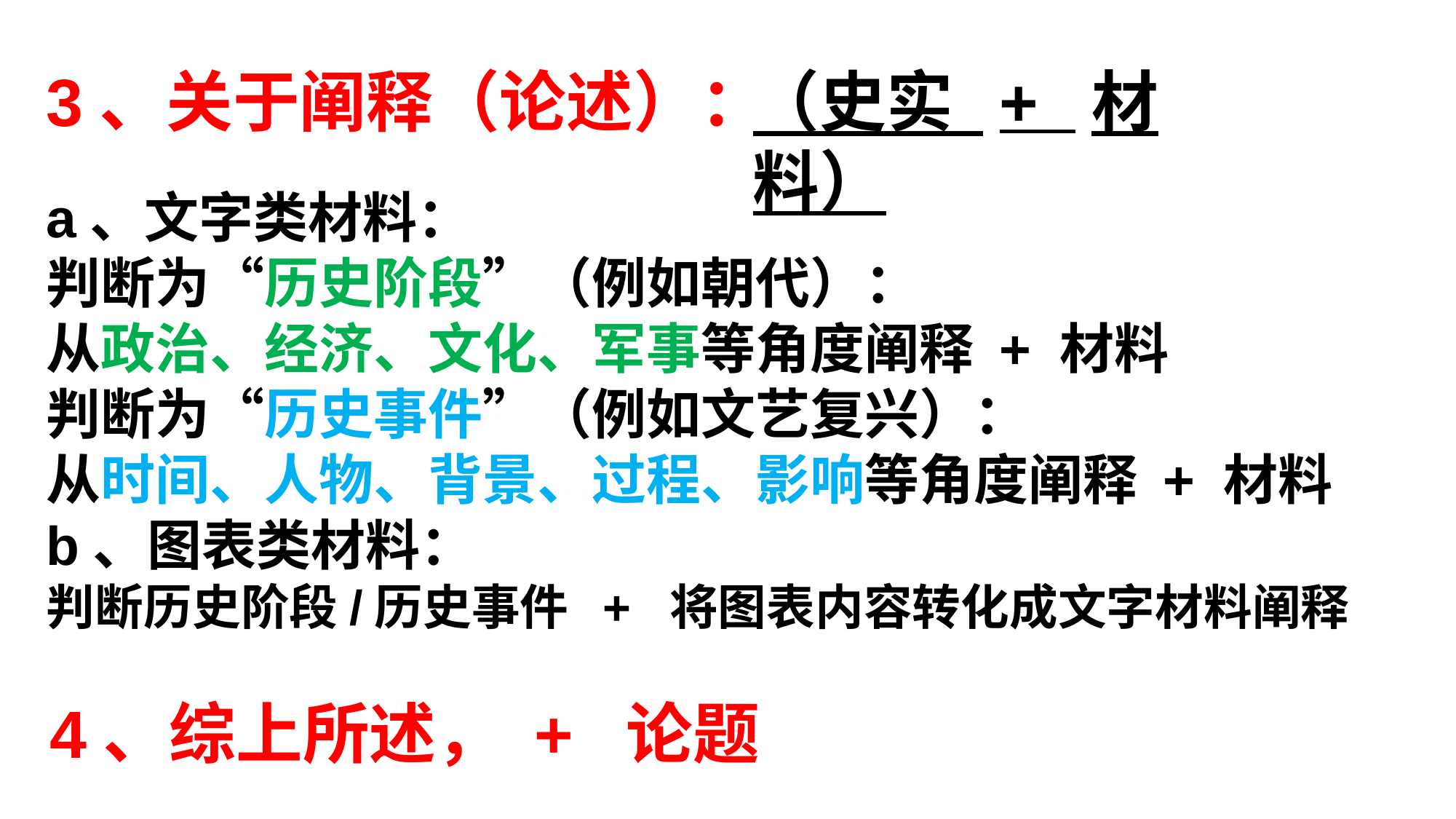

3、关于阐释（论述）：
（史实  +  材料）
a、文字类材料：
判断为“历史阶段”（例如朝代）：
从政治、经济、文化、军事等角度阐释 + 材料
判断为“历史事件”（例如文艺复兴）：
从时间、人物、背景、过程、影响等角度阐释 + 材料
b、图表类材料：
判断历史阶段/历史事件  +  将图表内容转化成文字材料阐释
 4、综上所述， +  论题